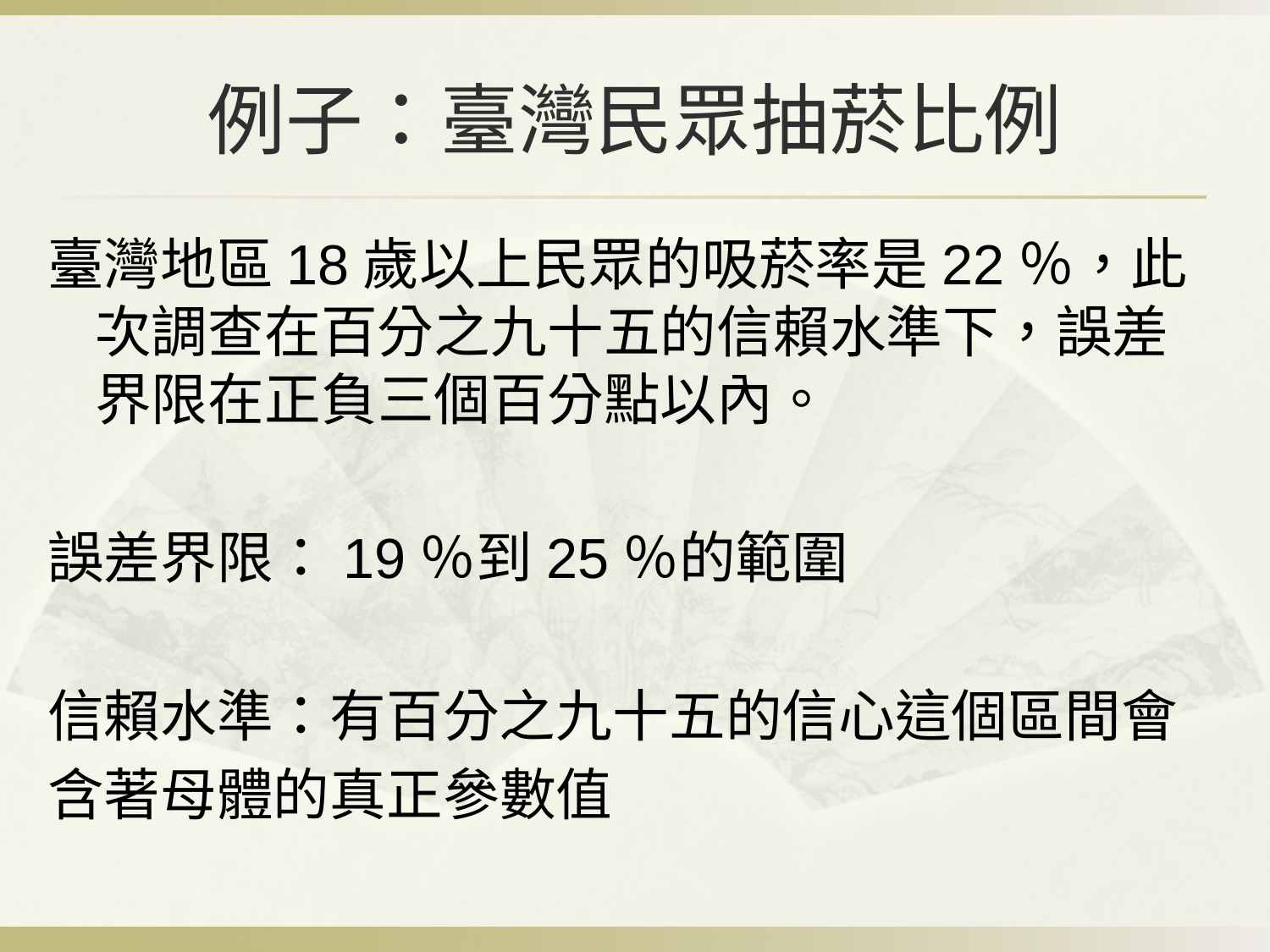

# 例子：臺灣民眾抽菸比例
臺灣地區18歲以上民眾的吸菸率是22％，此次調查在百分之九十五的信賴水準下，誤差界限在正負三個百分點以內。

誤差界限：19％到25％的範圍

信賴水準：有百分之九十五的信心這個區間會
含著母體的真正參數值